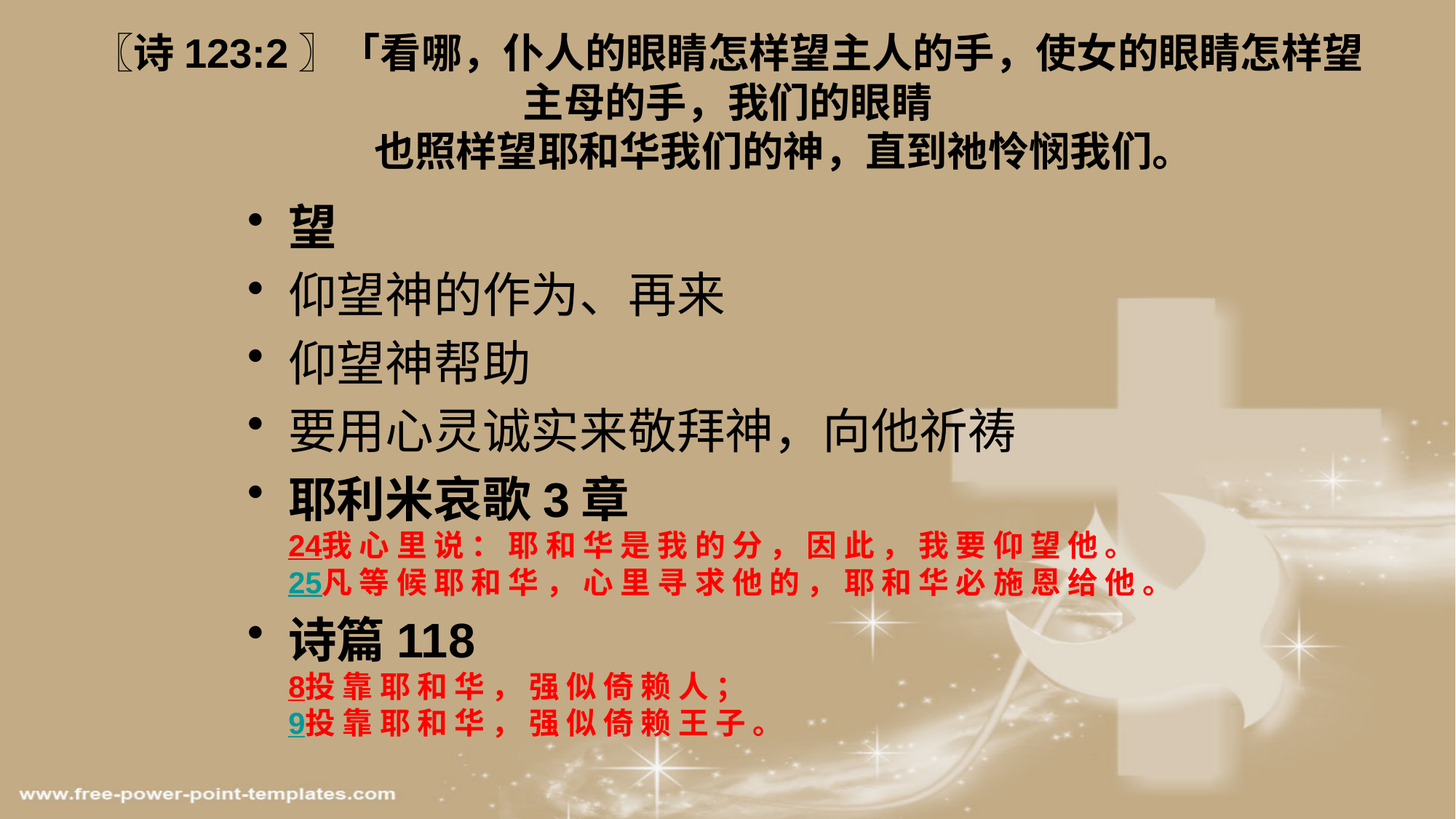

# 〖诗123:2〗「看哪，仆人的眼睛怎样望主人的手，使女的眼睛怎样望主母的手，我们的眼睛 也照样望耶和华我们的神，直到祂怜悯我们。
望
仰望神的作为、再来
仰望神帮助
要用心灵诚实来敬拜神，向他祈祷
耶利米哀歌3章
24我 心 里 说 ： 耶 和 华 是 我 的 分 ， 因 此 ， 我 要 仰 望 他 。
25凡 等 候 耶 和 华 ， 心 里 寻 求 他 的 ， 耶 和 华 必 施 恩 给 他 。
诗篇118
8投 靠 耶 和 华 ， 强 似 倚 赖 人 ；
9投 靠 耶 和 华 ， 强 似 倚 赖 王 子 。